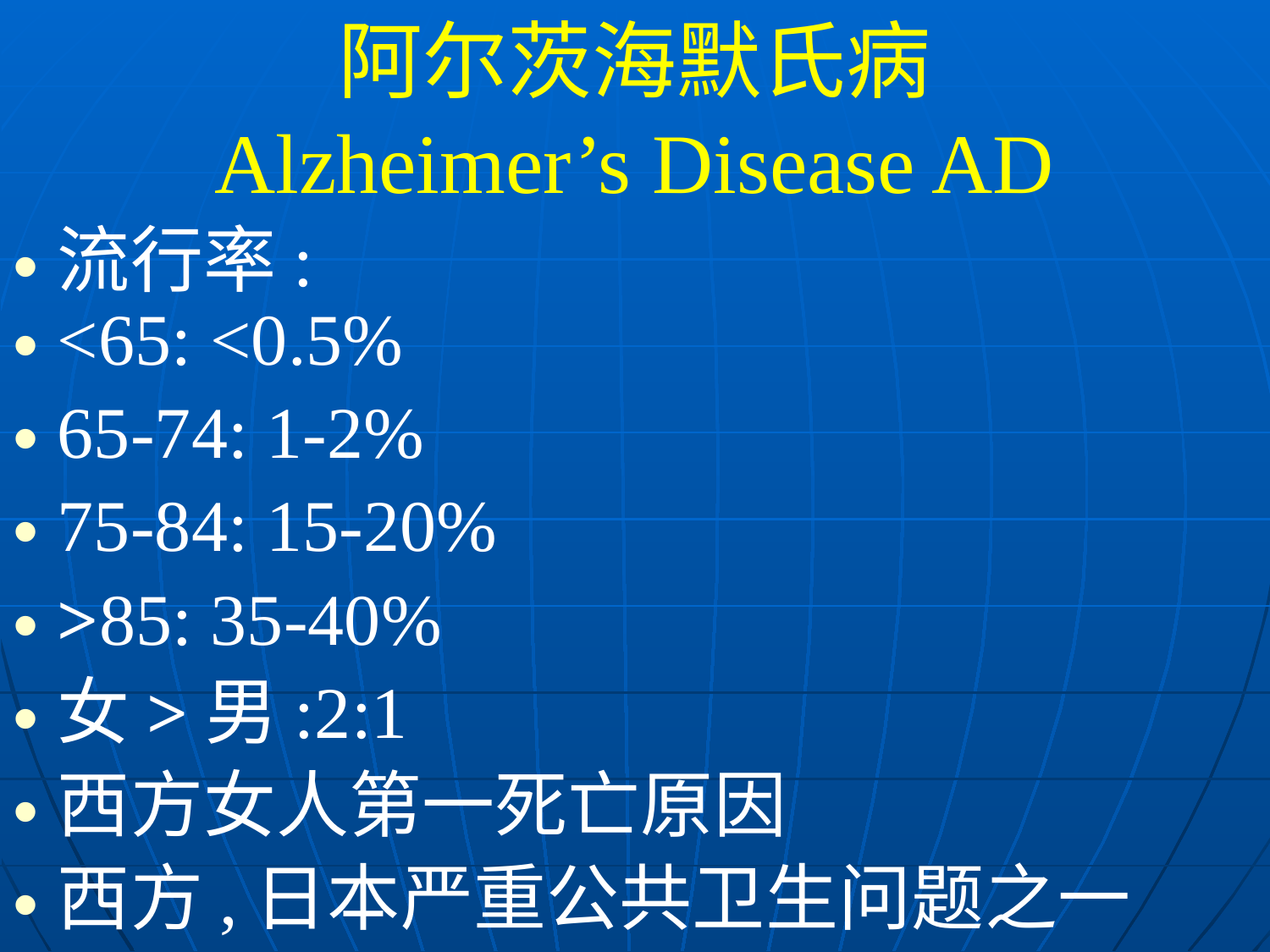

阿尔茨海默氏病
Alzheimer’s Disease AD
流行率:
<65: <0.5%
65-74: 1-2%
75-84: 15-20%
>85: 35-40%
女>男:2:1
西方女人第一死亡原因
西方,日本严重公共卫生问题之一